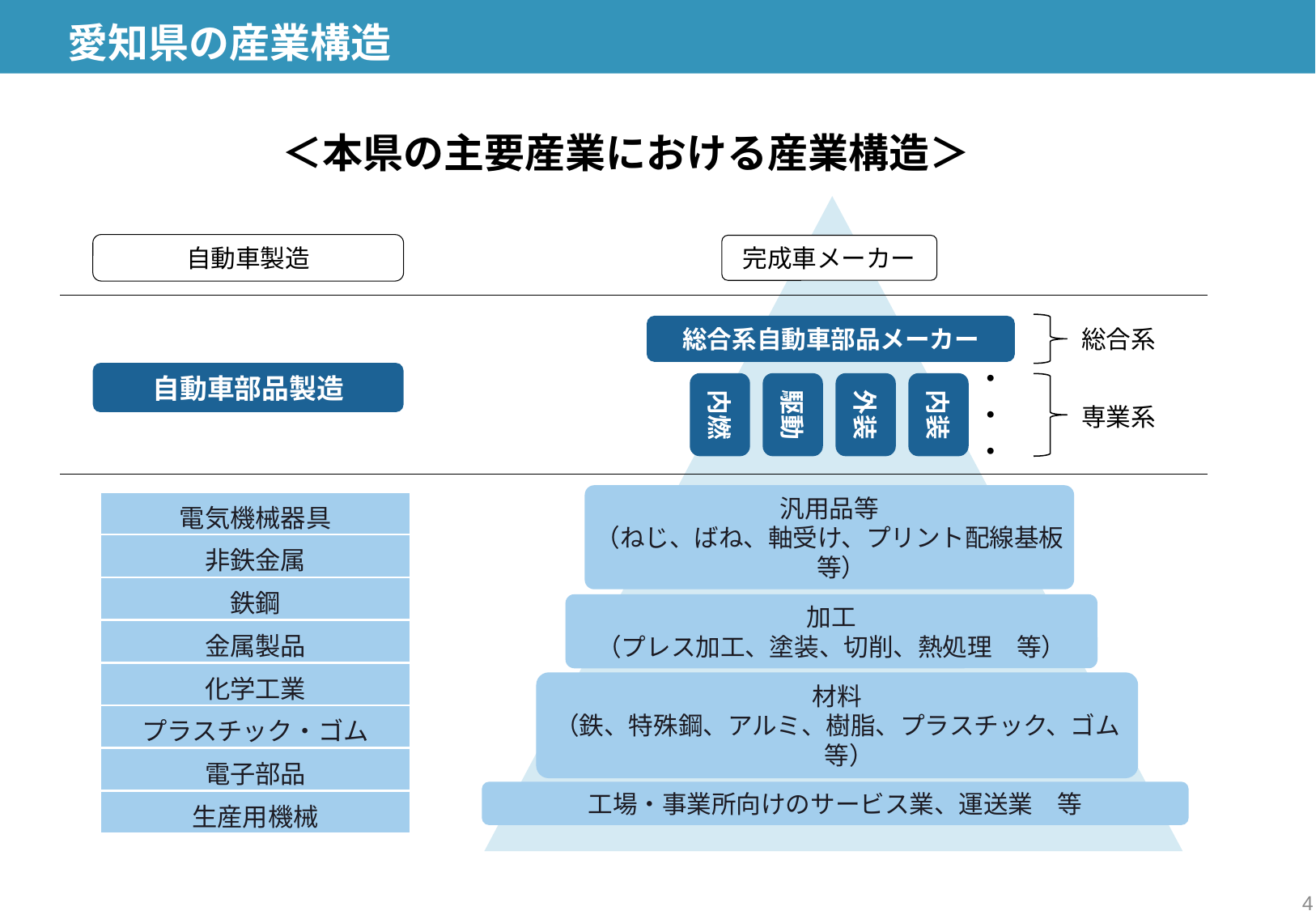

# 愛知県の産業構造
＜本県の主要産業における産業構造＞

自動車製造
完成車メーカー

総合系自動車部品メーカー
総合系
自動車部品製造
内燃
駆動
外装
内装

・・・
専業系
| 電気機械器具 |
| --- |
| 非鉄金属 |
| 鉄鋼 |
| 金属製品 |
| 化学工業 |
| プラスチック・ゴム |
| 電子部品 |
| 生産用機械 |
汎用品等
（ねじ、ばね、軸受け、プリント配線基板　等）
加工
（プレス加工、塗装、切削、熱処理　等）
材料
（鉄、特殊鋼、アルミ、樹脂、プラスチック、ゴム　等）
工場・事業所向けのサービス業、運送業　等